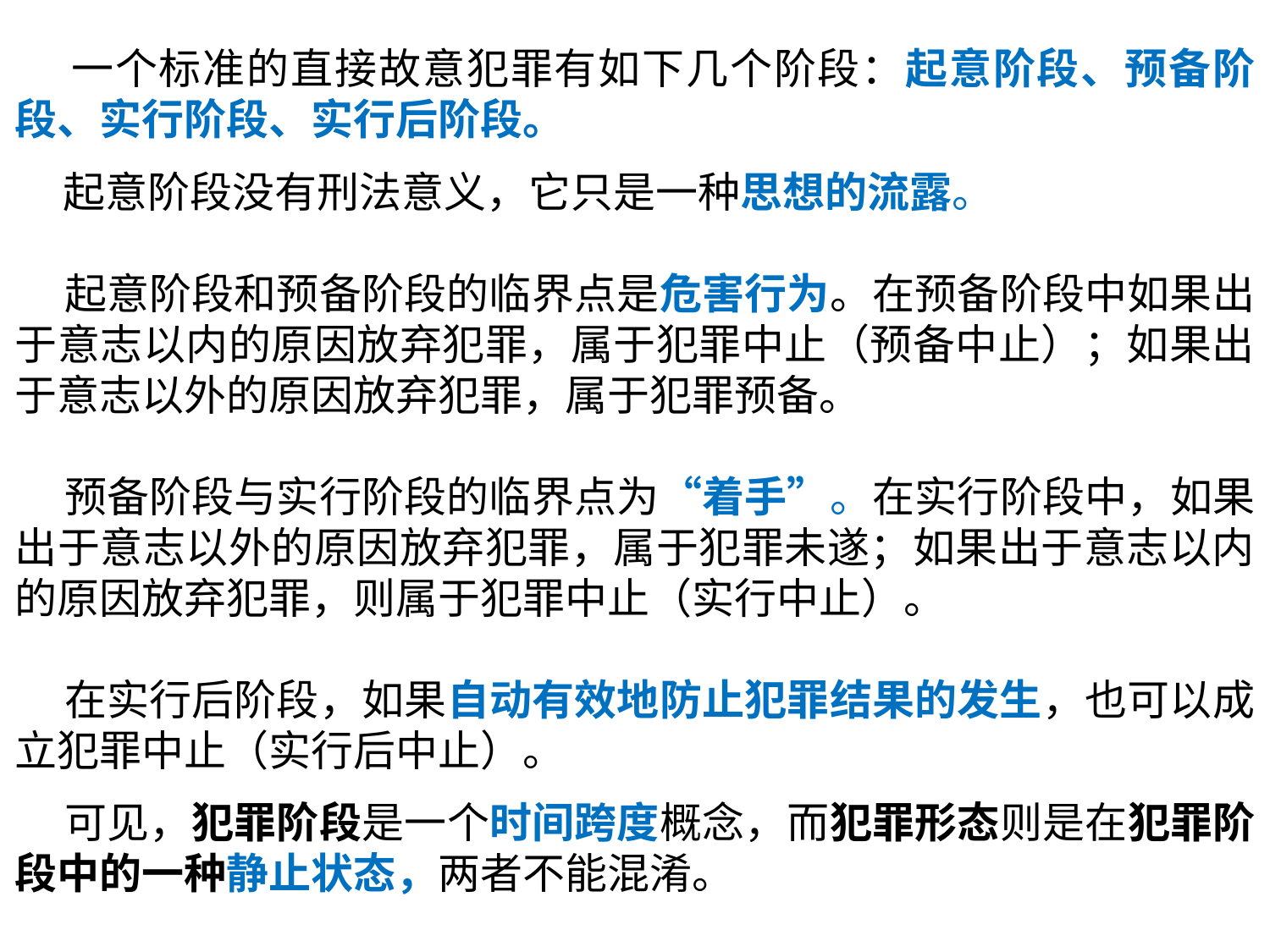

一个标准的直接故意犯罪有如下几个阶段：起意阶段、预备阶段、实行阶段、实行后阶段。

    起意阶段没有刑法意义，它只是一种思想的流露。

    起意阶段和预备阶段的临界点是危害行为。在预备阶段中如果出于意志以内的原因放弃犯罪，属于犯罪中止（预备中止）；如果出于意志以外的原因放弃犯罪，属于犯罪预备。

    预备阶段与实行阶段的临界点为“着手”。在实行阶段中，如果出于意志以外的原因放弃犯罪，属于犯罪未遂；如果出于意志以内的原因放弃犯罪，则属于犯罪中止（实行中止）。

    在实行后阶段，如果自动有效地防止犯罪结果的发生，也可以成立犯罪中止（实行后中止）。

    可见，犯罪阶段是一个时间跨度概念，而犯罪形态则是在犯罪阶段中的一种静止状态，两者不能混淆。